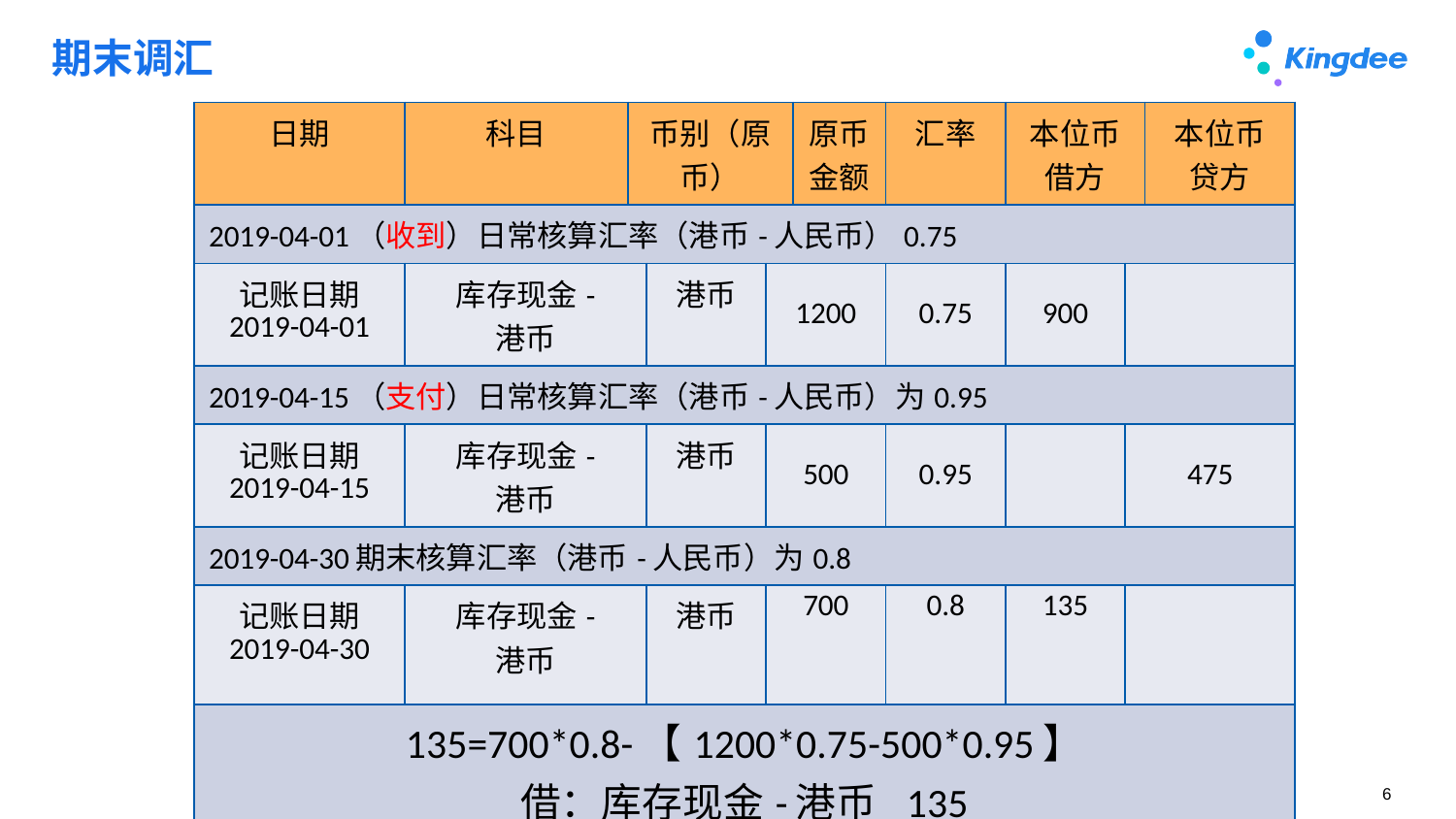

# 期末调汇
| 日期 | 科目 | 币别（原币） |  |  | 原币金额 | 汇率 | 本位币借方 |  | 本位币贷方 |
| --- | --- | --- | --- | --- | --- | --- | --- | --- | --- |
| 2019-04-01（收到）日常核算汇率（港币-人民币）0.75 |  |  |  |  |  |  |  |  |  |
| 记账日期 2019-04-01 | 库存现金- 港币 |  | 港币 | 1200 |  | 0.75 | 900 |  |  |
| 2019-04-15（支付）日常核算汇率（港币-人民币）为0.95 |  |  |  |  |  |  |  |  |  |
| 记账日期 2019-04-15 | 库存现金- 港币 |  | 港币 | 500 |  | 0.95 |  | 475 |  |
| 2019-04-30期末核算汇率（港币-人民币）为0.8 |  |  |  |  |  |  |  |  |  |
| 记账日期 2019-04-30 | 库存现金- 港币 |  | 港币 | 700 |  | 0.8 | 135 |  |  |
| 135=700\*0.8-【1200\*0.75-500\*0.95】 借：库存现金-港币 135 借：财务费用 -135 |  |  |  |  |  |  |  |  |  |